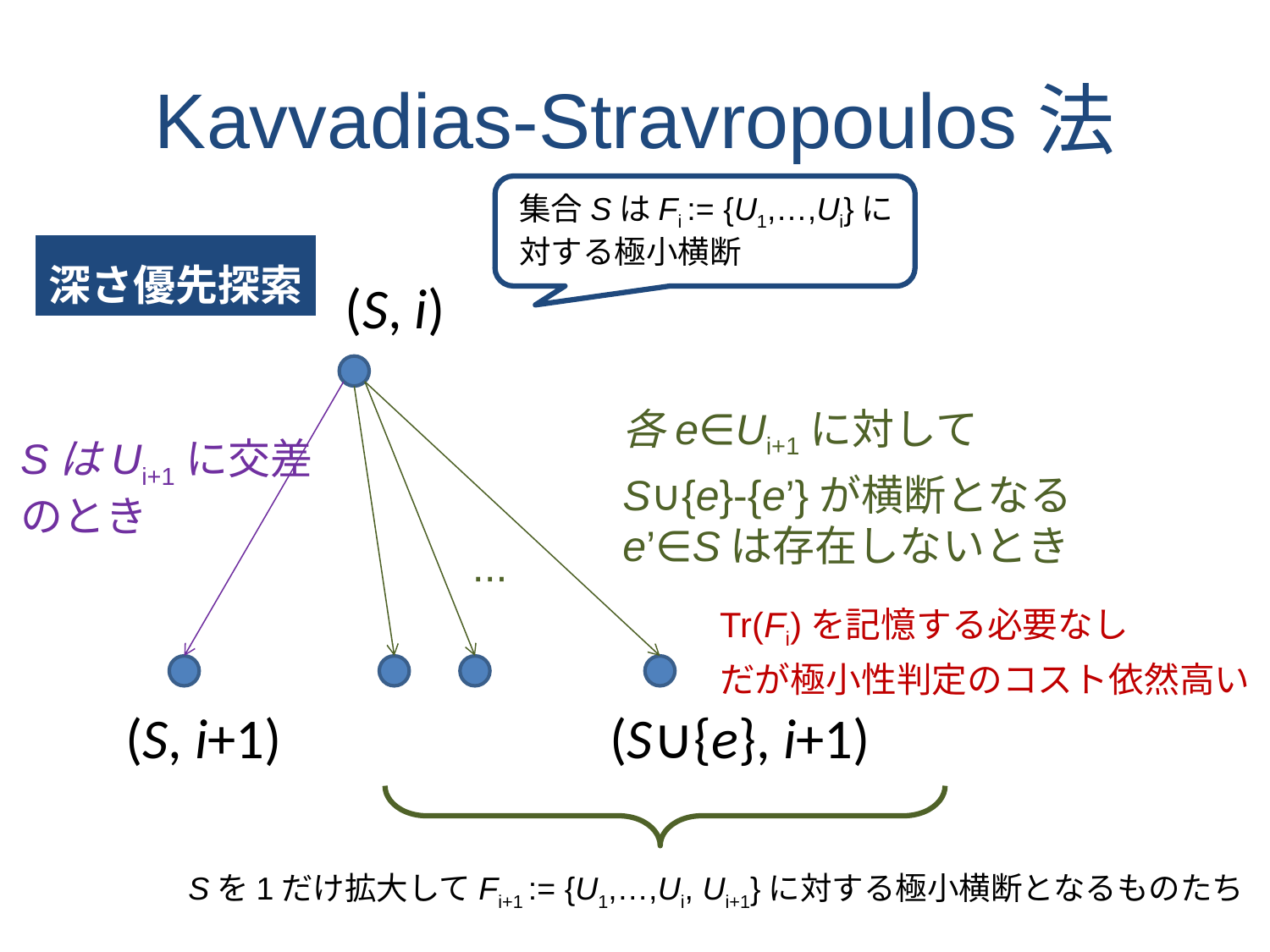

# Kavvadias-Stravropoulos法

集合SはFi := {U1,…,Ui}に
対する極小横断
深さ優先探索
(S, i)

SはUi+1に交差
のとき

(S, i+1)

(S∪{e}, i+1)
各e∈Ui+1に対して
S∪{e}-{e’}が横断となる
e’∈Sは存在しないとき

∙∙∙
Tr(Fi)を記憶する必要なし
だが極小性判定のコスト依然高い

Sを1だけ拡大してFi+1 := {U1,…,Ui, Ui+1}に対する極小横断となるものたち